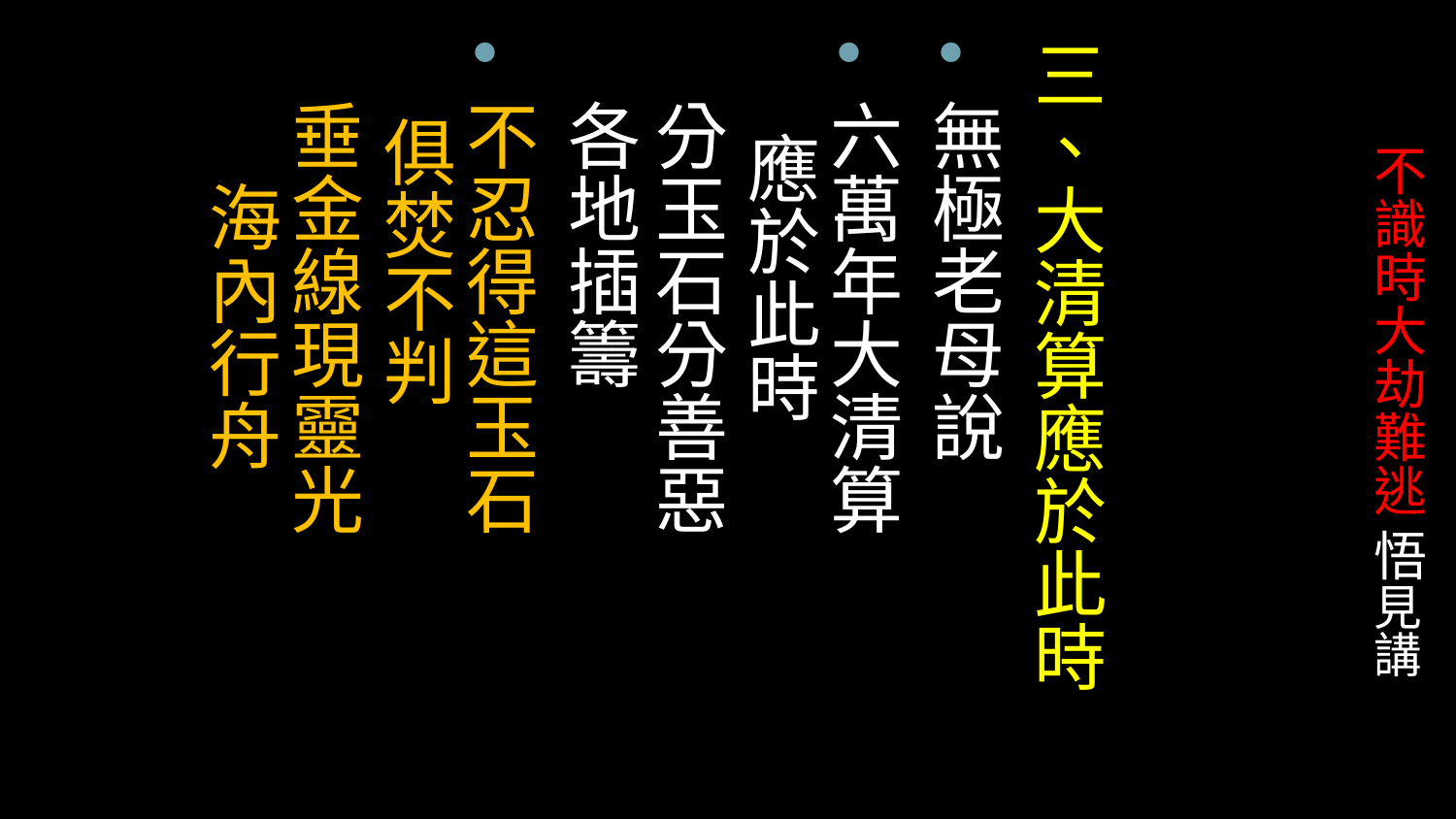

三、大清算應於此時
無極老母說
六萬年大清算                  應於此時 　
分玉石分善惡             各地插籌
不忍得這玉石                 俱焚不判 　
垂金線現靈光                     海內行舟

# 不識時大劫難逃 悟見講